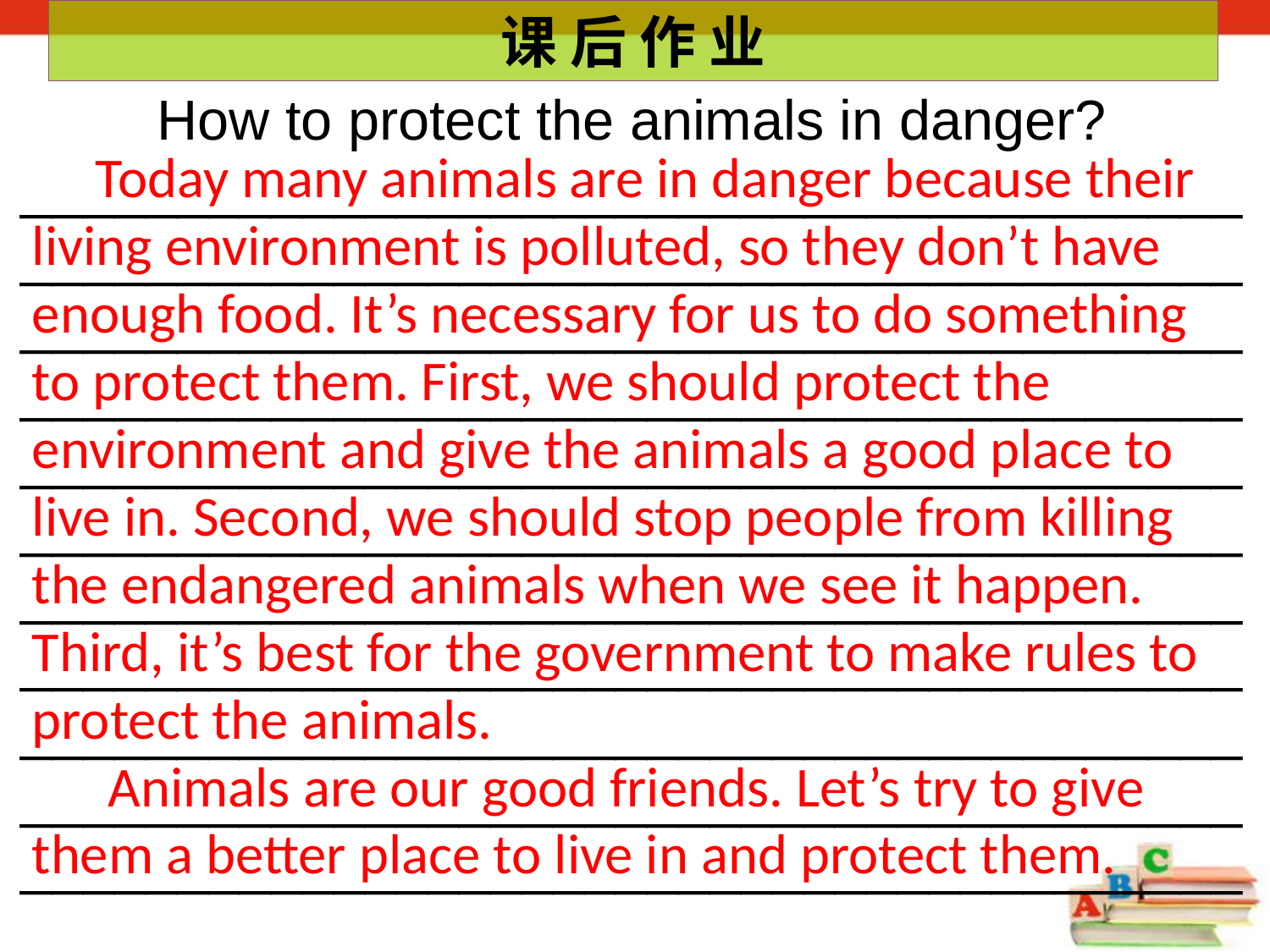

课 后 作 业
How to protect the animals in danger?
_____________________________________________________________________________________________________________________________________________________________________________________________________________________________________________________________________________________________________________________________________________________________________________________________________________________________________________
     Today many animals are in danger because their living environment is polluted, so they don’t have enough food. It’s necessary for us to do something to protect them. First, we should protect the environment and give the animals a good place to live in. Second, we should stop people from killing the endangered animals when we see it happen. Third, it’s best for the government to make rules to protect the animals.
      Animals are our good friends. Let’s try to give them a better place to live in and protect them.